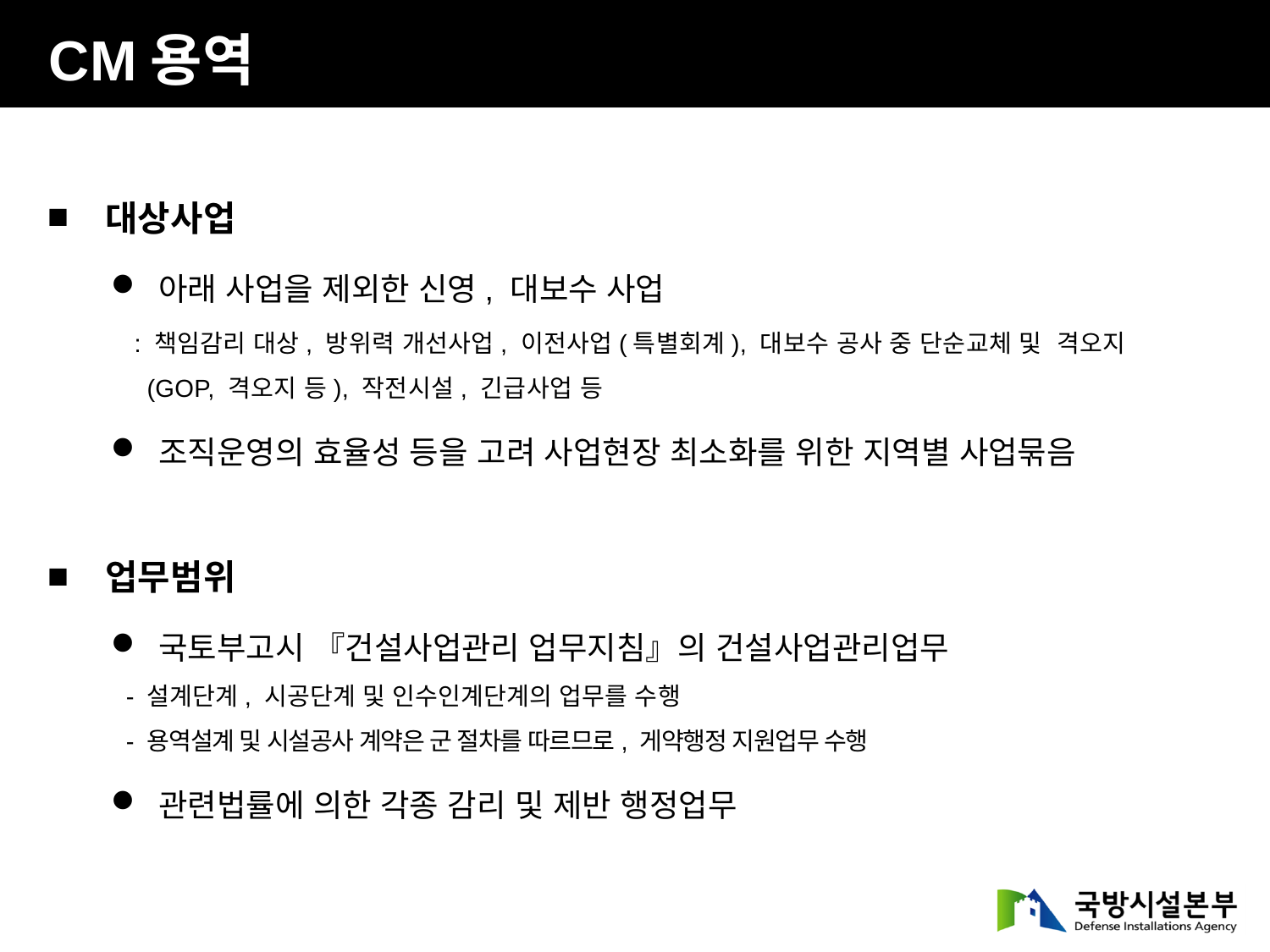

CM용역
 대상사업
아래 사업을 제외한 신영, 대보수 사업
   : 책임감리 대상, 방위력 개선사업, 이전사업(특별회계), 대보수 공사 중 단순교체 및  격오지
     (GOP, 격오지 등), 작전시설, 긴급사업 등
조직운영의 효율성 등을 고려 사업현장 최소화를 위한 지역별 사업묶음

 업무범위
국토부고시 『건설사업관리 업무지침』의 건설사업관리업무
         - 설계단계, 시공단계 및 인수인계단계의 업무를 수행
         - 용역설계 및 시설공사 계약은 군 절차를 따르므로, 게약행정 지원업무 수행
관련법률에 의한 각종 감리 및 제반 행정업무